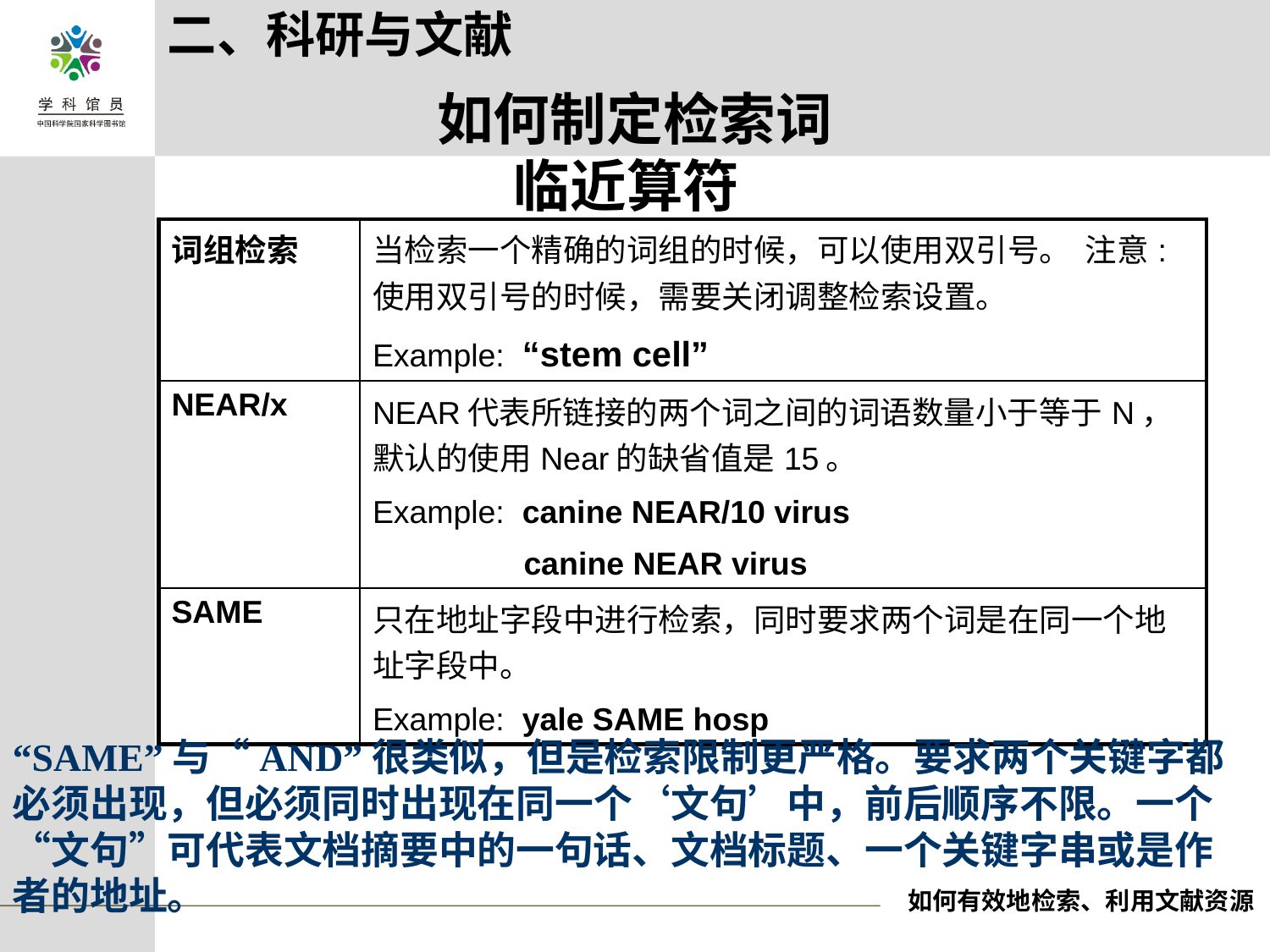

二、科研与文献
如何制定检索词
临近算符
| 词组检索 | 当检索一个精确的词组的时候，可以使用双引号。 注意: 使用双引号的时候，需要关闭调整检索设置。 Example: “stem cell” |
| --- | --- |
| NEAR/x | NEAR代表所链接的两个词之间的词语数量小于等于N，默认的使用Near的缺省值是15。 Example: canine NEAR/10 virus canine NEAR virus |
| SAME | 只在地址字段中进行检索，同时要求两个词是在同一个地址字段中。 Example: yale SAME hosp |
“SAME”与“AND”很类似，但是检索限制更严格。要求两个关键字都必须出现，但必须同时出现在同一个‘文句’中，前后顺序不限。一个“文句”可代表文档摘要中的一句话、文档标题、一个关键字串或是作者的地址。
如何有效地检索、利用文献资源